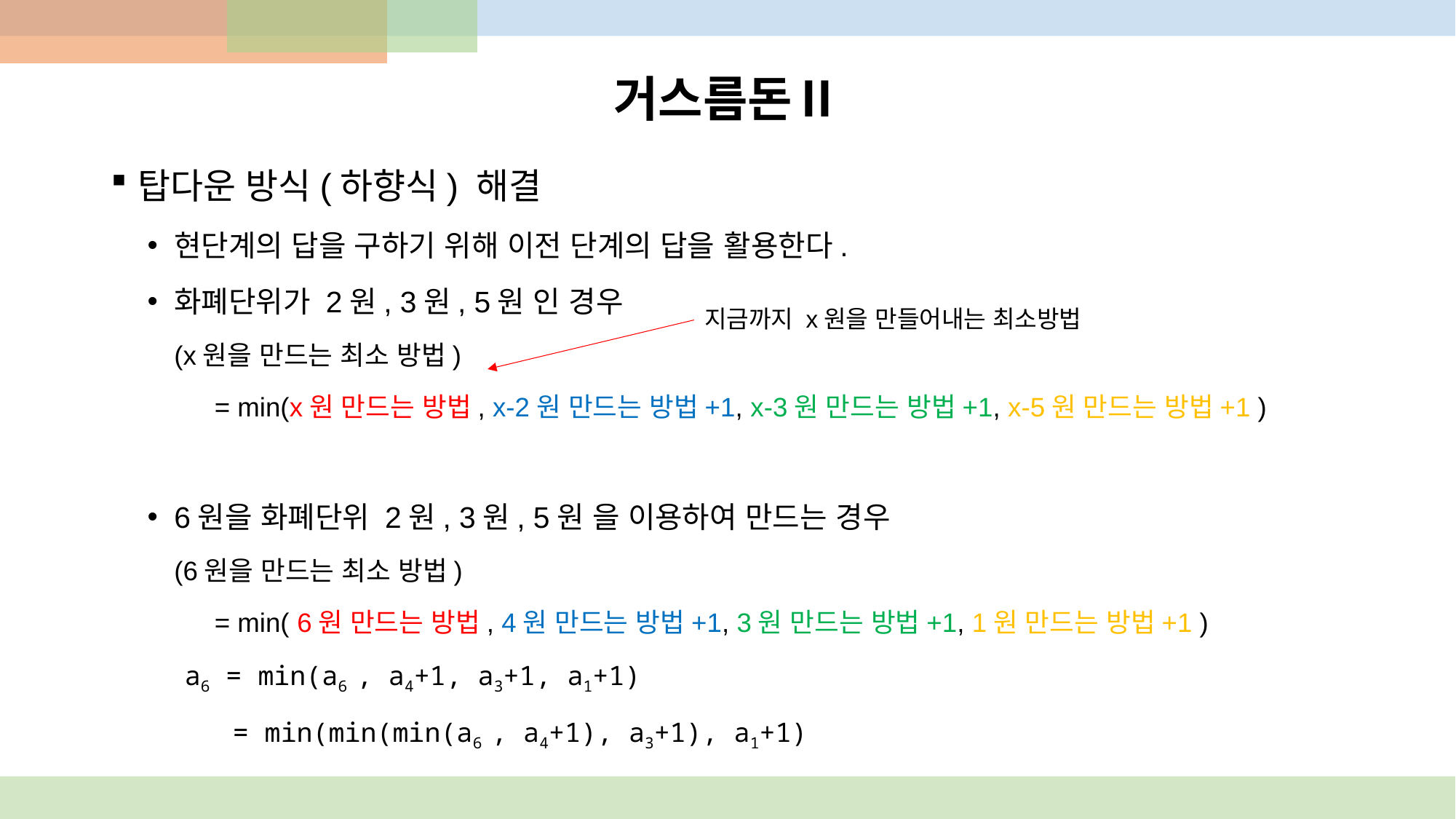

# 거스름돈Ⅱ
탑다운 방식(하향식) 해결
현단계의 답을 구하기 위해 이전 단계의 답을 활용한다.
화폐단위가 2원, 3원, 5원 인 경우
(x원을 만드는 최소 방법)
    = min(x원 만드는 방법, x-2원 만드는 방법+1, x-3원 만드는 방법+1, x-5원 만드는 방법+1 )

6원을 화폐단위 2원, 3원, 5원 을 이용하여 만드는 경우
(6원을 만드는 최소 방법)
    = min( 6원 만드는 방법, 4원 만드는 방법+1, 3원 만드는 방법+1, 1원 만드는 방법+1 )
a6 = min(a6 , a4+1, a3+1, a1+1)
   = min(min(min(a6 , a4+1), a3+1), a1+1)

지금까지 x원을 만들어내는 최소방법